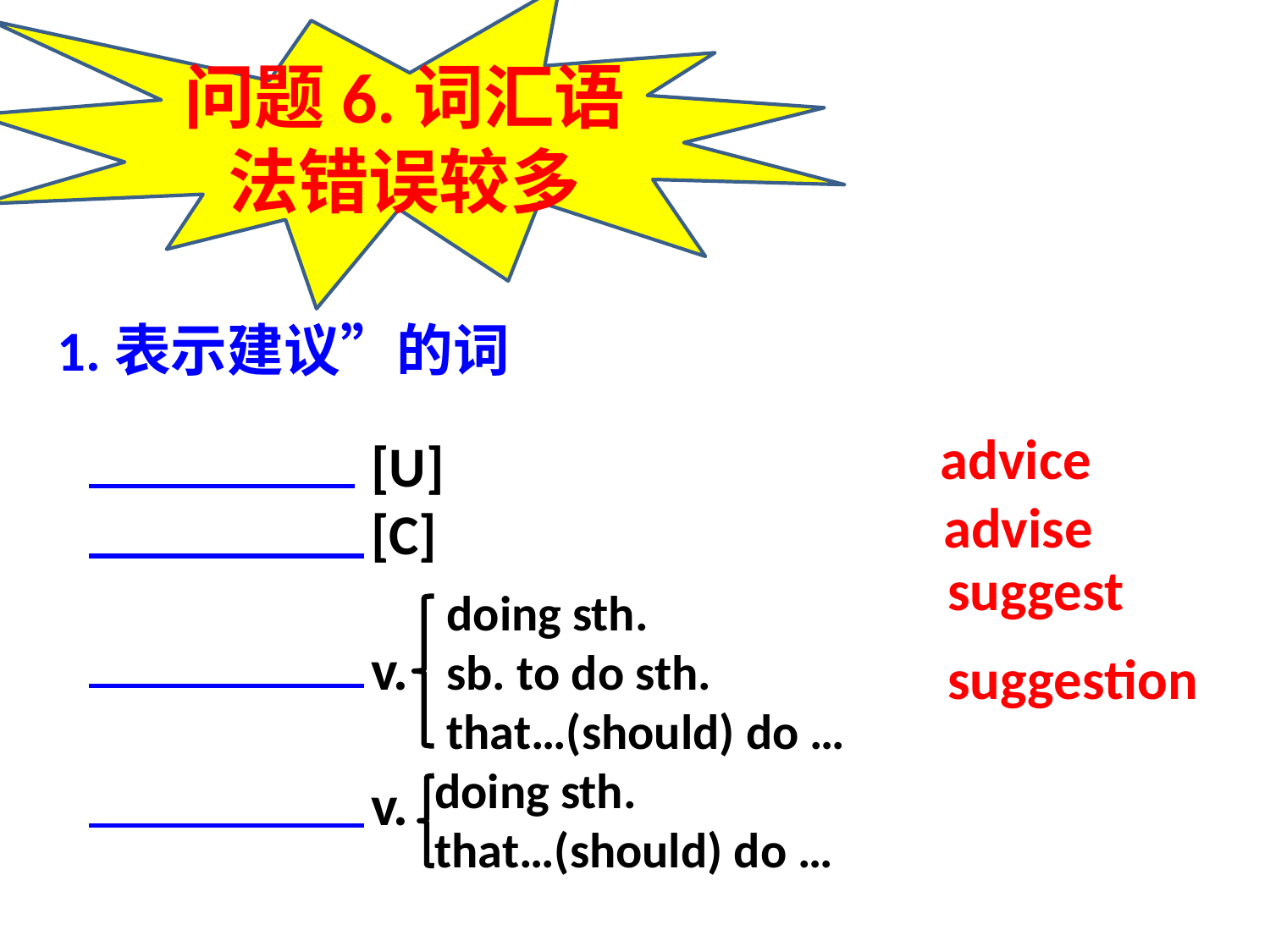

问题6.词汇语法错误较多
1.表示建议”的词
advice
[U]
[C]

v.

v.
advise
suggest
doing sth.
sb. to do sth.
that…(should) do …

suggestion
doing sth.
that…(should) do …